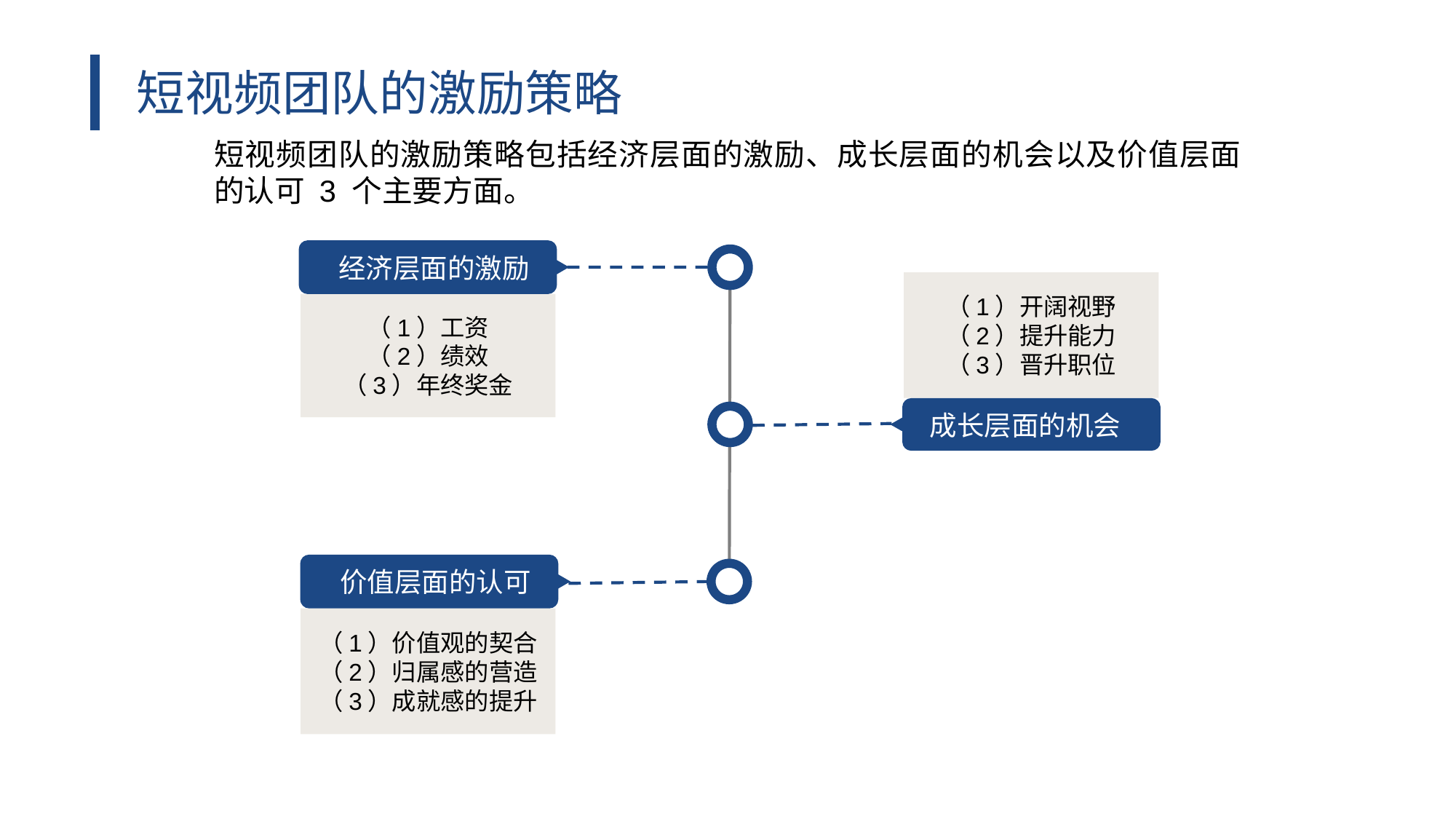

短视频团队的激励策略
短视频团队的激励策略包括经济层面的激励、成长层面的机会以及价值层面的认可 3 个主要方面。
经济层面的激励

（1）开阔视野
（2）提升能力
（3）晋升职位
（1）工资
（2）绩效
（3）年终奖金
成长层面的机会

价值层面的认可

（1）价值观的契合
（2）归属感的营造
（3）成就感的提升